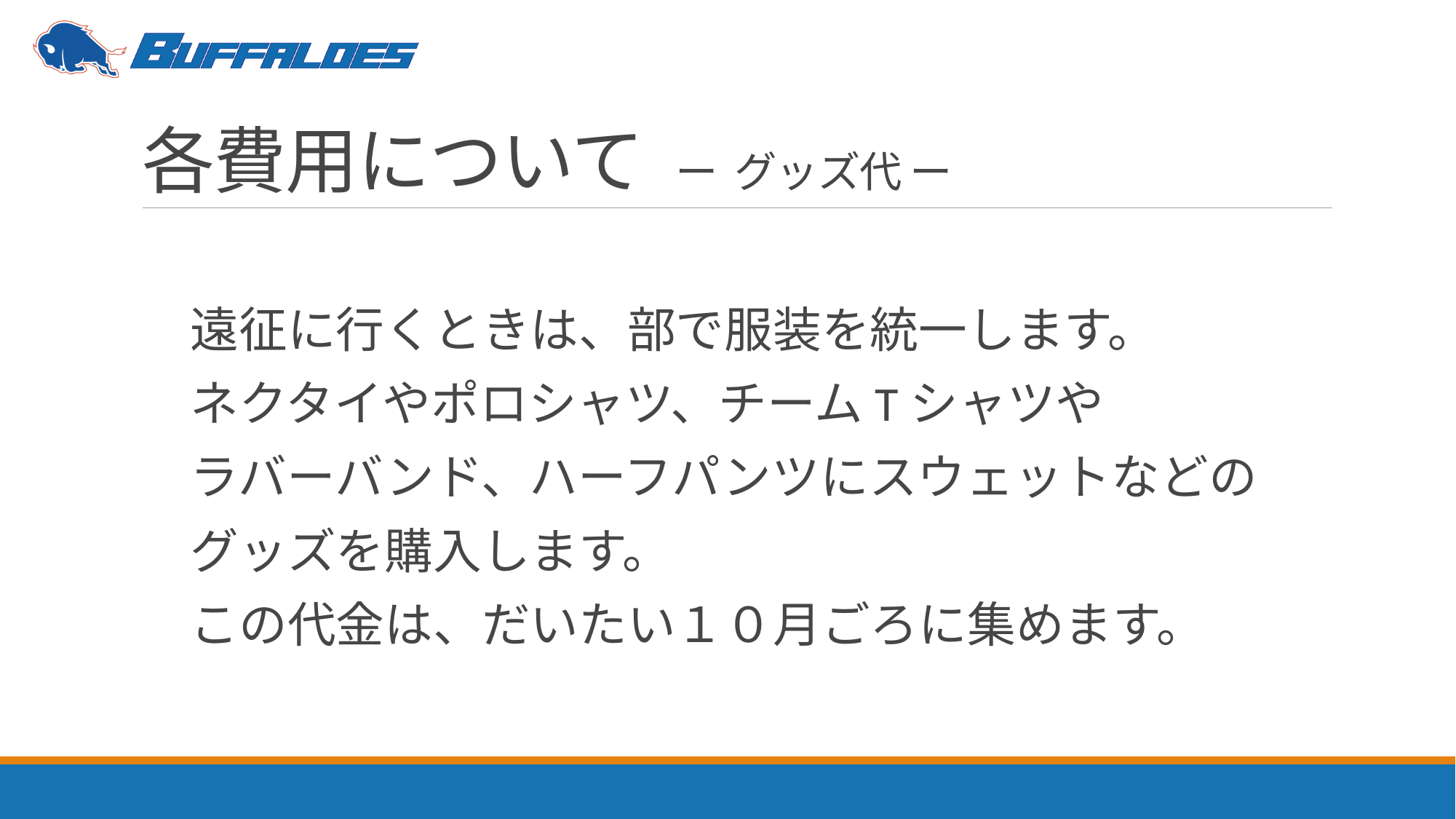

# 各費用について  ー  グッズ代 ー

　遠征に行くときは、部で服装を統一します。
　ネクタイやポロシャツ、チームTシャツや
　ラバーバンド、ハーフパンツにスウェットなどの
　グッズを購入します。
　この代金は、だいたい１０月ごろに集めます。